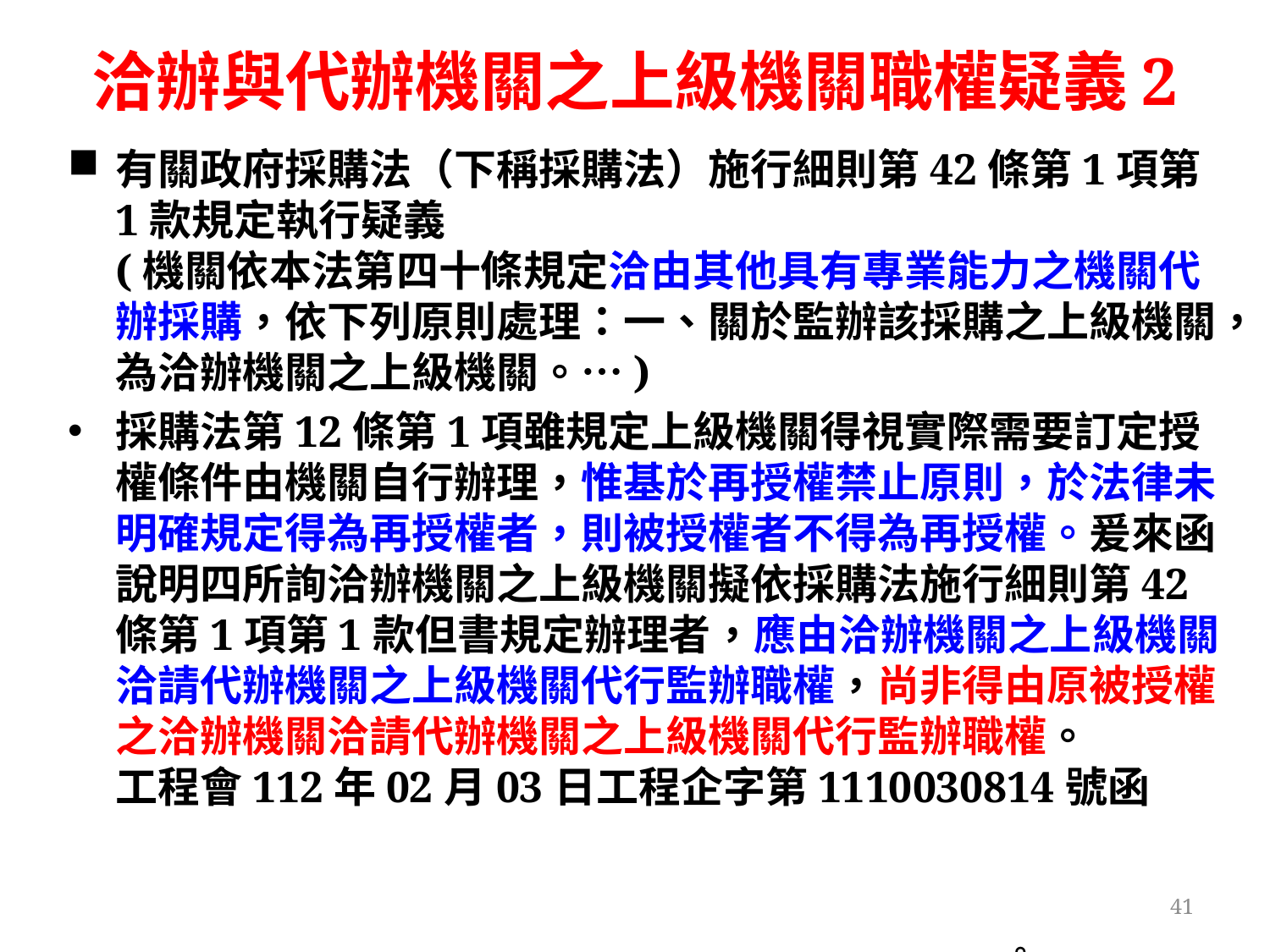

# 洽辦與代辦機關之上級機關職權疑義2
有關政府採購法（下稱採購法）施行細則第42條第1項第1款規定執行疑義
(機關依本法第四十條規定洽由其他具有專業能力之機關代辦採購，依下列原則處理：一、關於監辦該採購之上級機關，為洽辦機關之上級機關。…)
採購法第12條第1項雖規定上級機關得視實際需要訂定授權條件由機關自行辦理，惟基於再授權禁止原則，於法律未明確規定得為再授權者，則被授權者不得為再授權。爰來函說明四所詢洽辦機關之上級機關擬依採購法施行細則第42條第1項第1款但書規定辦理者，應由洽辦機關之上級機關洽請代辦機關之上級機關代行監辦職權，尚非得由原被授權之洽辦機關洽請代辦機關之上級機關代行監辦職權。
工程會112年02月03日工程企字第1110030814號函
41
。